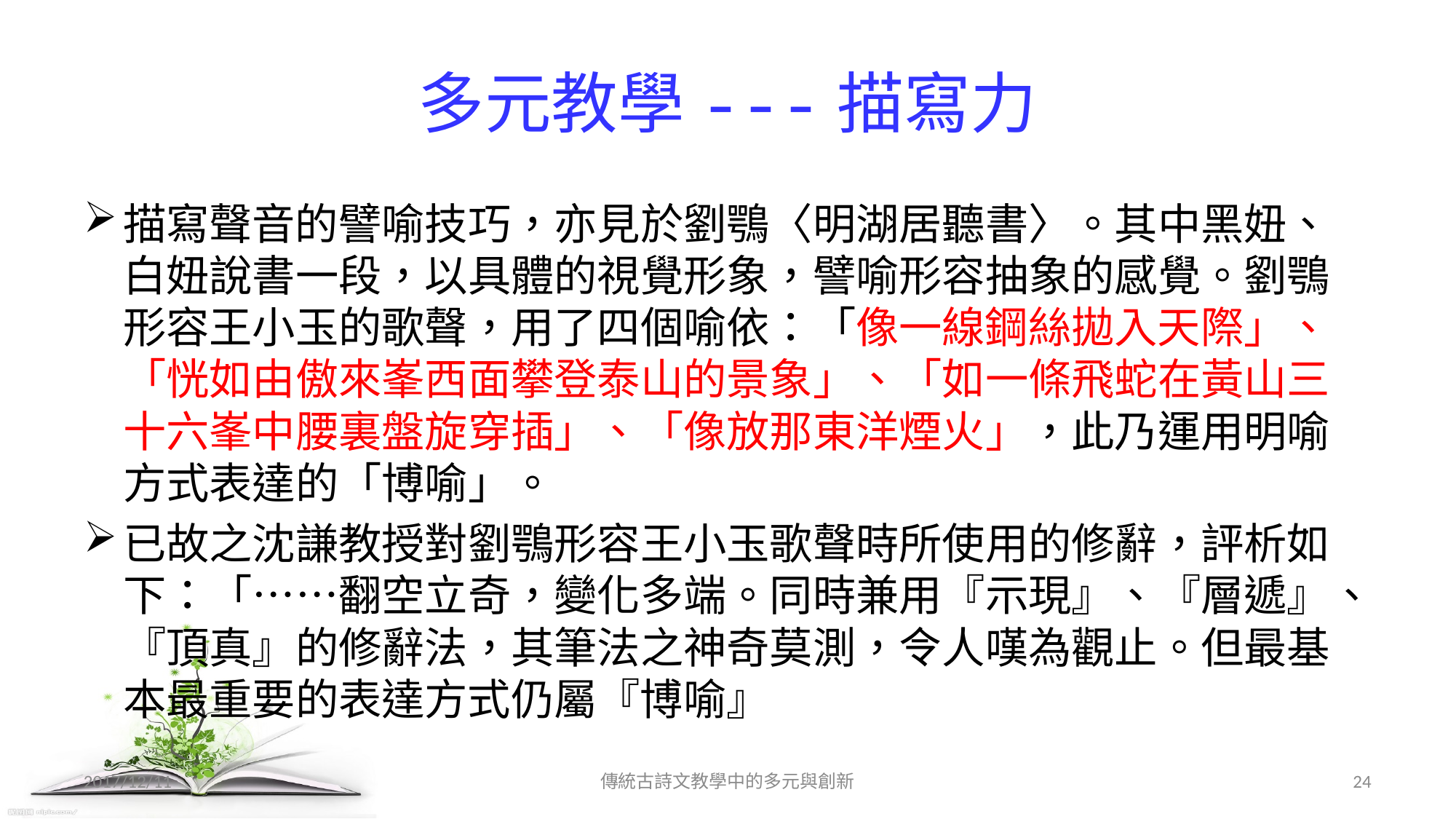

# 多元教學---描寫力
描寫聲音的譬喻技巧，亦見於劉鶚〈明湖居聽書〉。其中黑妞、白妞說書一段，以具體的視覺形象，譬喻形容抽象的感覺。劉鶚形容王小玉的歌聲，用了四個喻依：「像一線鋼絲拋入天際」、「恍如由傲來峯西面攀登泰山的景象」、「如一條飛蛇在黃山三十六峯中腰裏盤旋穿插」、「像放那東洋煙火」，此乃運用明喻方式表達的「博喻」。
已故之沈謙教授對劉鶚形容王小玉歌聲時所使用的修辭，評析如下：「……翻空立奇，變化多端。同時兼用『示現』、『層遞』、『頂真』的修辭法，其筆法之神奇莫測，令人嘆為觀止。但最基本最重要的表達方式仍屬『博喻』

2017/12/11
傳統古詩文教學中的多元與創新
24